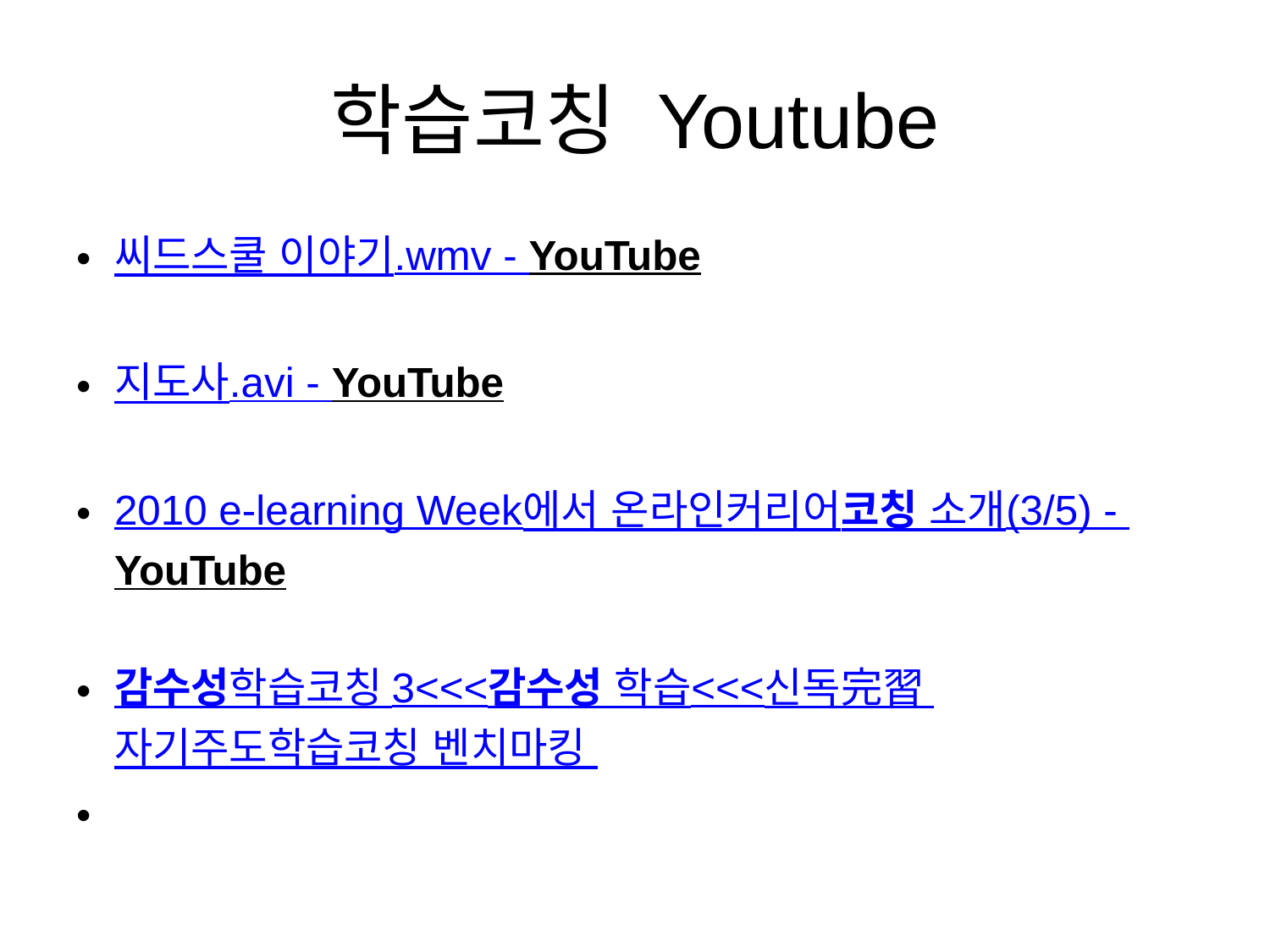

# 학습코칭 Youtube
씨드스쿨 이야기.wmv - YouTube

지도사.avi - YouTube

2010 e-learning Week에서 온라인커리어코칭 소개(3/5) - YouTube

감수성학습코칭 3<<<감수성 학습<<<신독完習 자기주도학습코칭 벤치마킹